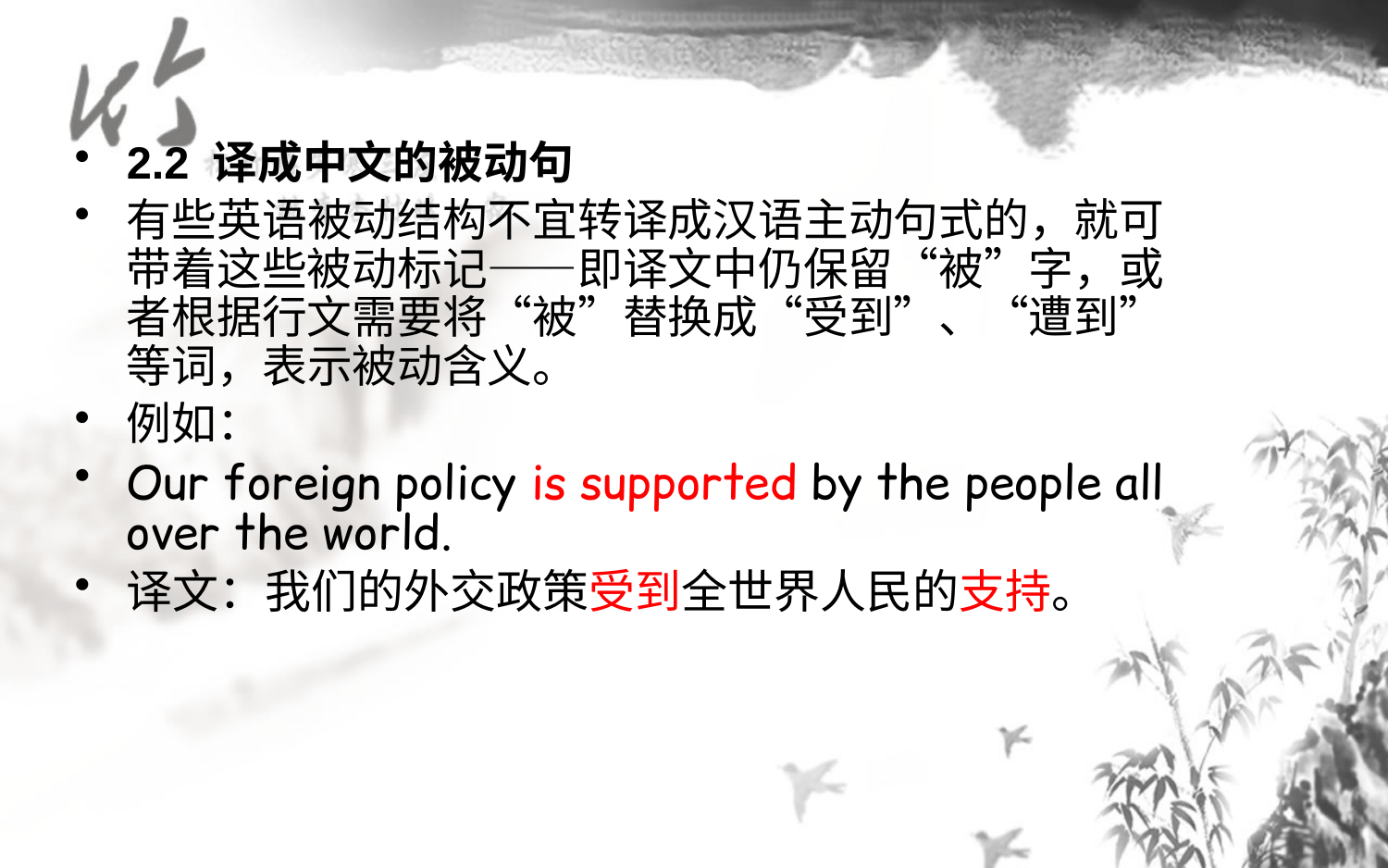

2.2 译成中文的被动句
有些英语被动结构不宜转译成汉语主动句式的，就可带着这些被动标记——即译文中仍保留“被”字，或者根据行文需要将“被”替换成“受到”、“遭到”等词，表示被动含义。
例如：
Our foreign policy is supported by the people all over the world.
译文：我们的外交政策受到全世界人民的支持。